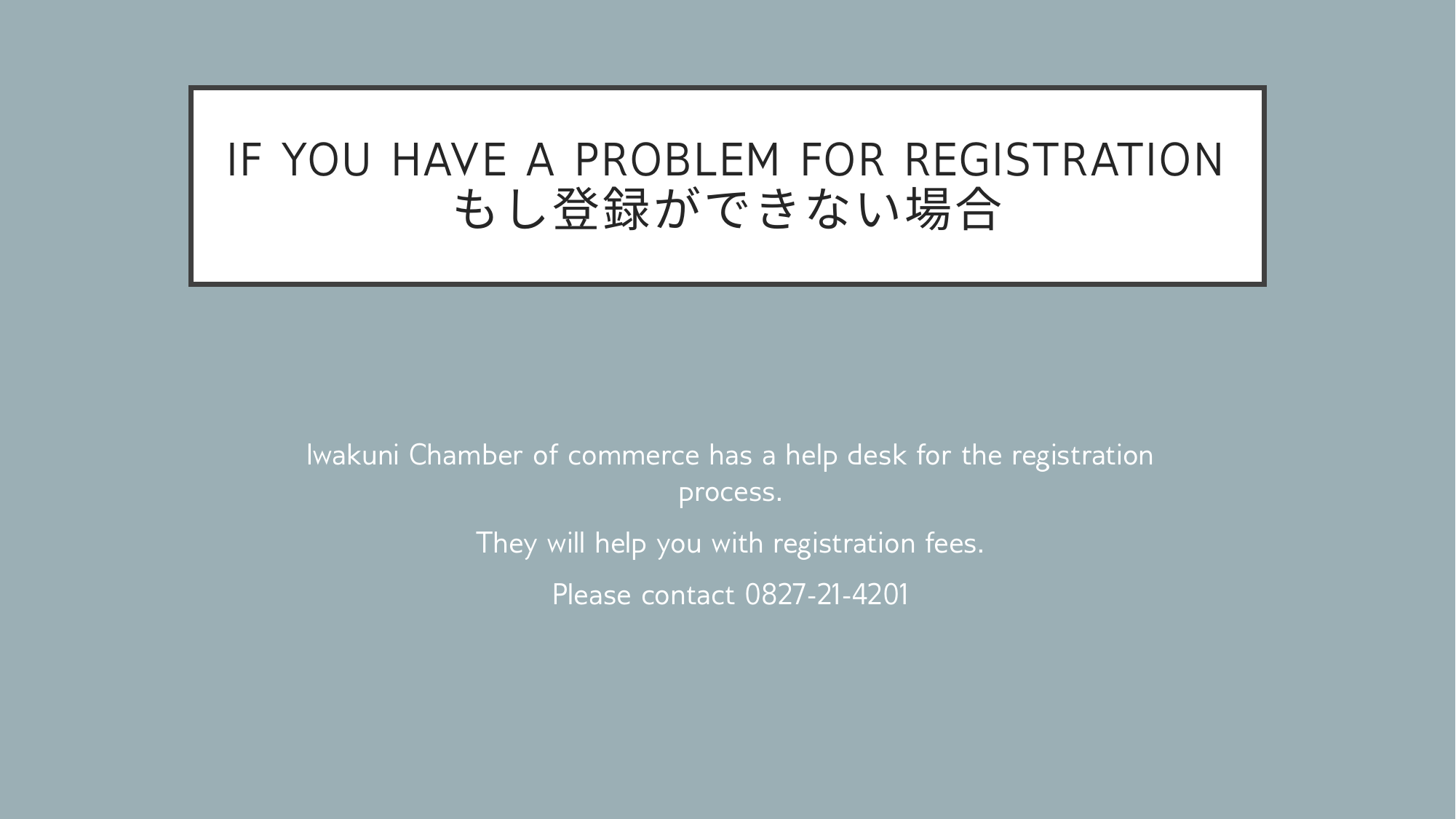

# If you have a problem for registration もし登録ができない場合
Iwakuni Chamber of commerce has a help desk for the registration process.
They will help you with registration fees.
Please contact 0827-21-4201